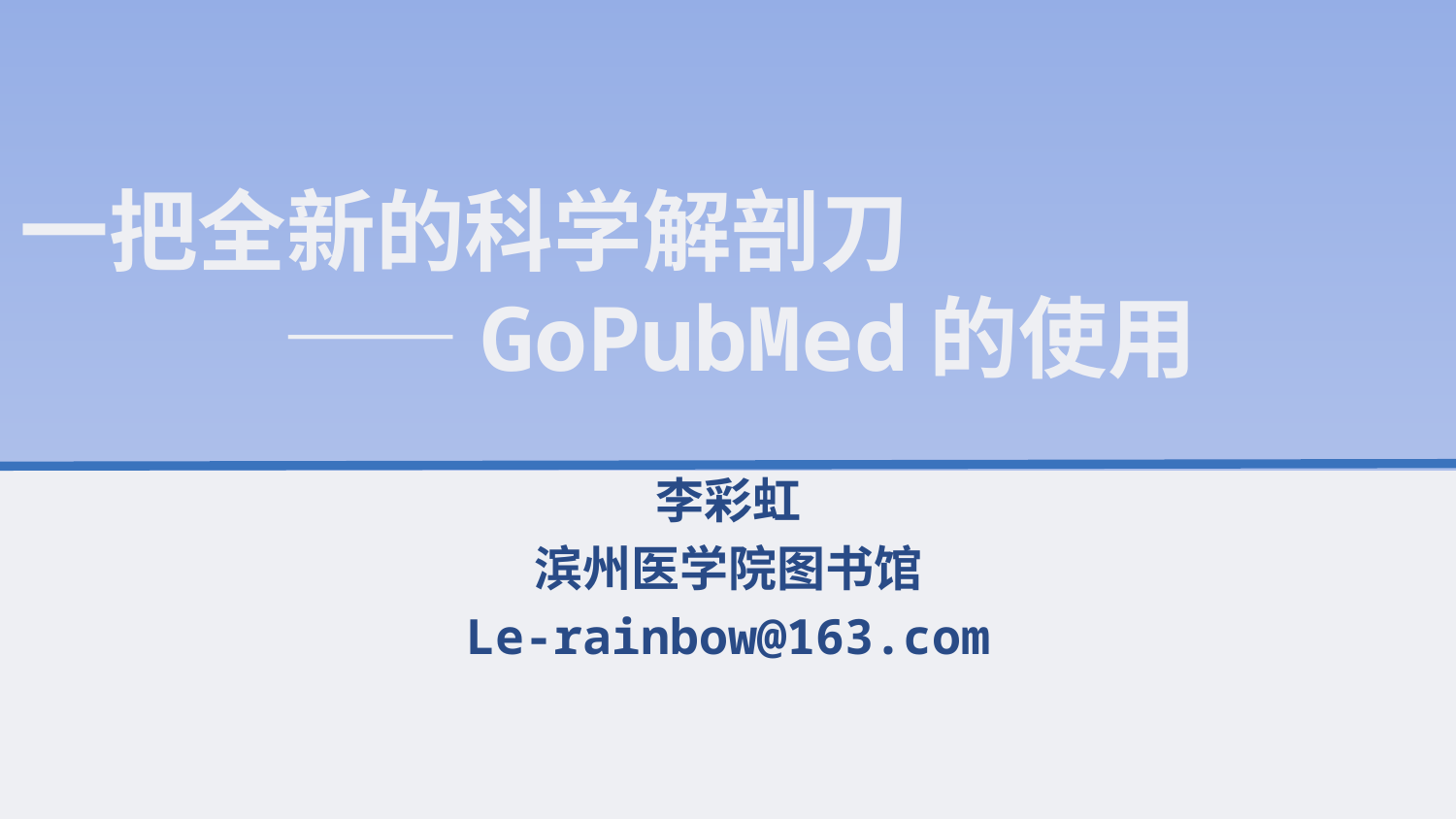

# 一把全新的科学解剖刀 ——GoPubMed的使用
1
李彩虹
滨州医学院图书馆
Le-rainbow@163.com